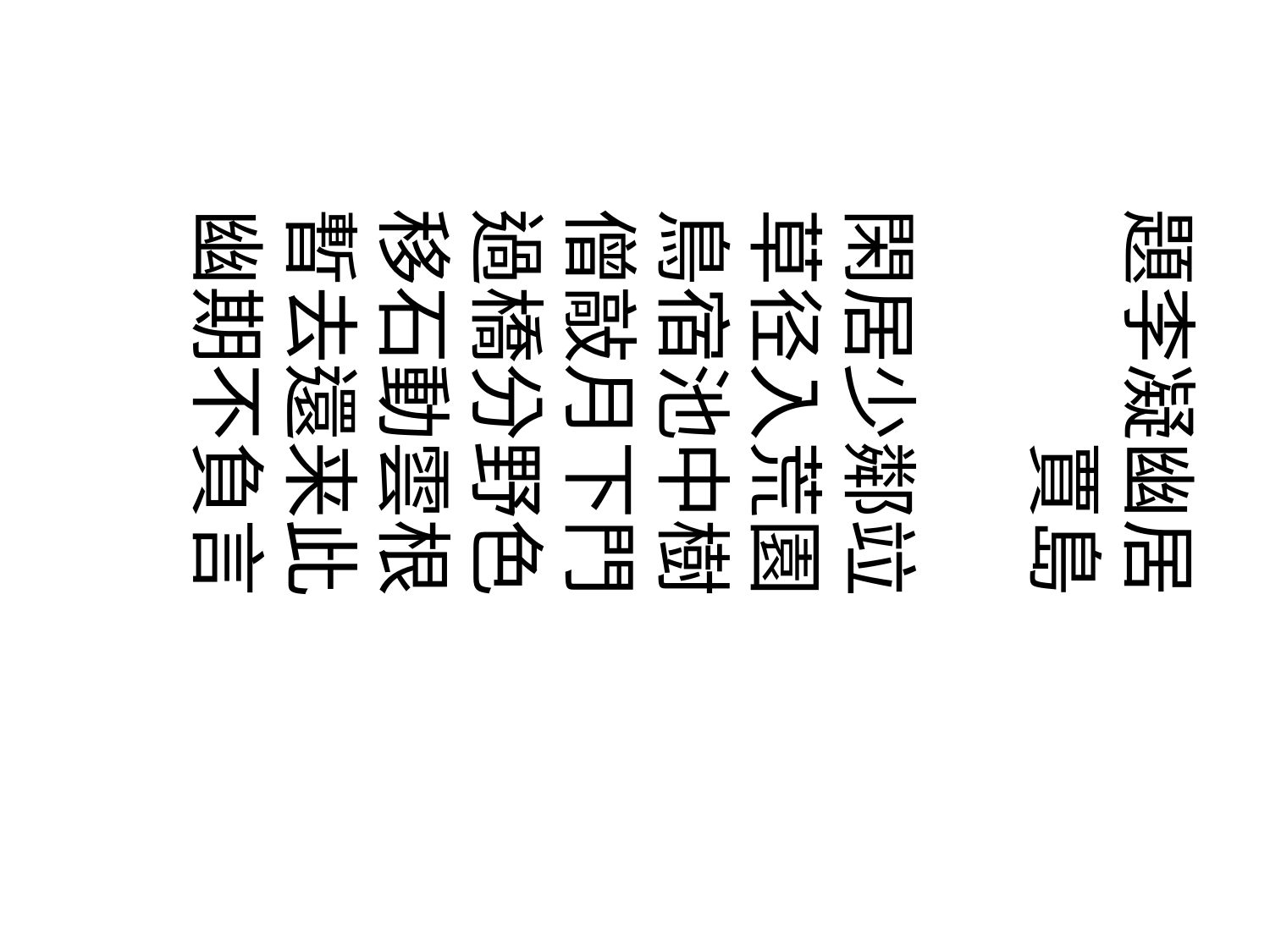

題李凝幽居
　　　賈島

閑居少鄰竝
草径入荒園
鳥宿池中樹
僧敲月下門
過橋分野色
移石動雲根
暫去還来此
幽期不負言